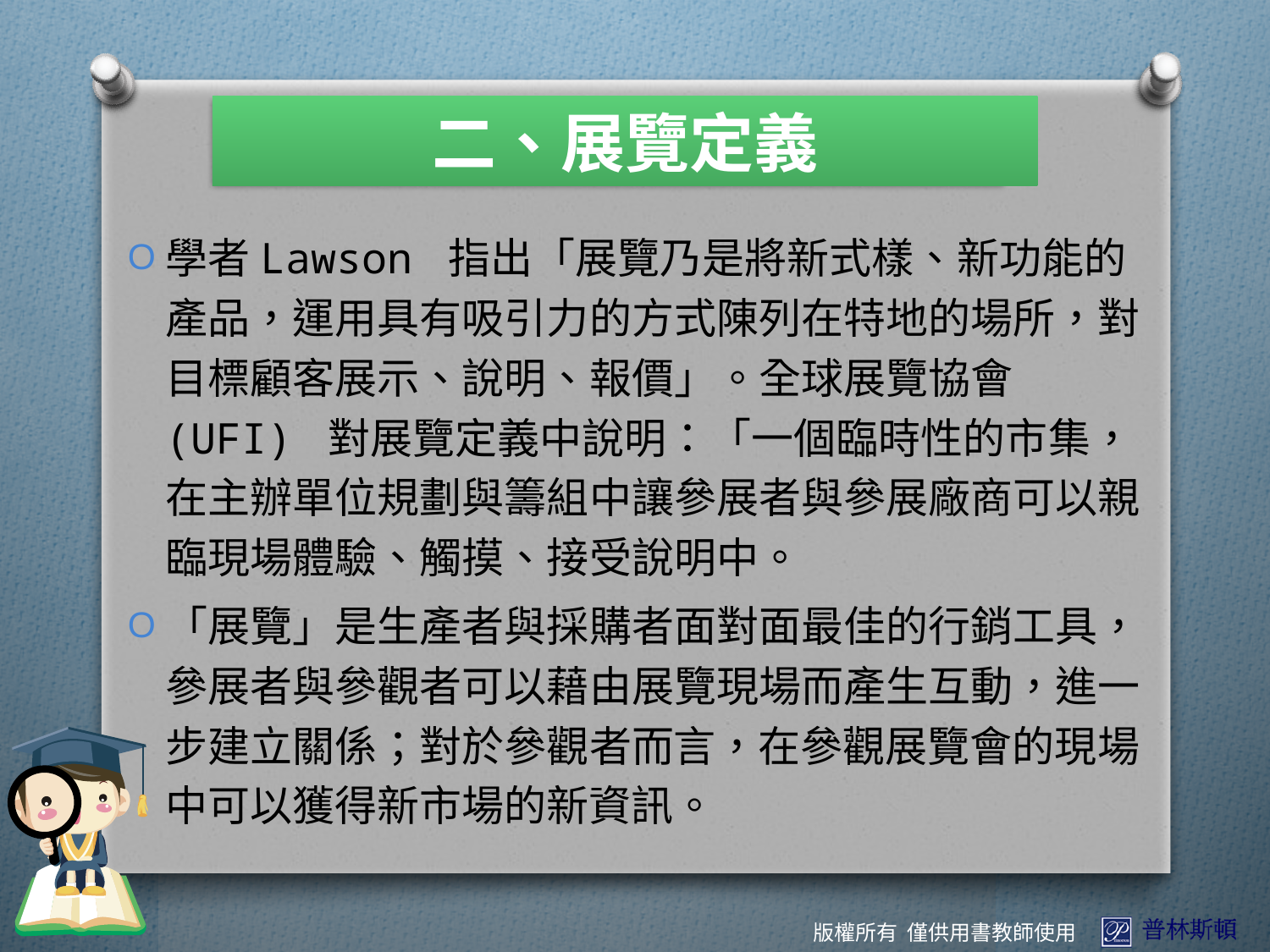

二、展覽定義
學者Lawson 指出「展覽乃是將新式樣、新功能的產品，運用具有吸引力的方式陳列在特地的場所，對目標顧客展示、說明、報價」。全球展覽協會 (UFI) 對展覽定義中說明：「一個臨時性的市集，在主辦單位規劃與籌組中讓參展者與參展廠商可以親臨現場體驗、觸摸、接受說明中。
「展覽」是生產者與採購者面對面最佳的行銷工具，參展者與參觀者可以藉由展覽現場而產生互動，進一步建立關係；對於參觀者而言，在參觀展覽會的現場中可以獲得新市場的新資訊。